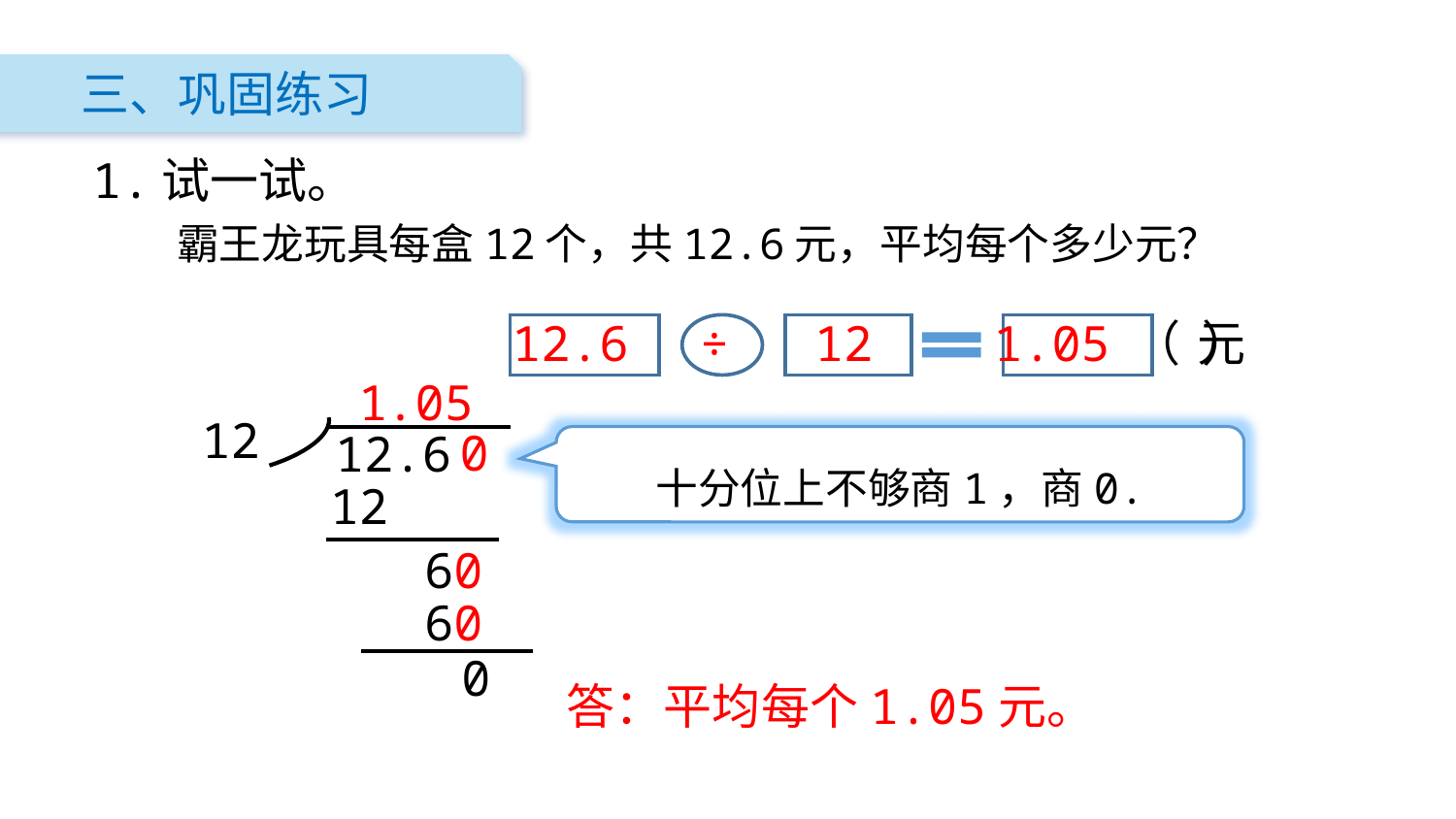

三、巩固练习
1.试一试。
霸王龙玩具每盒12个，共12.6元，平均每个多少元？
（  ）

12.6
÷
12
1.05
元
1
.05

12
12.6
0
十分位上不够商1，商0.
12
60
60
答：平均每个1.05元。
0